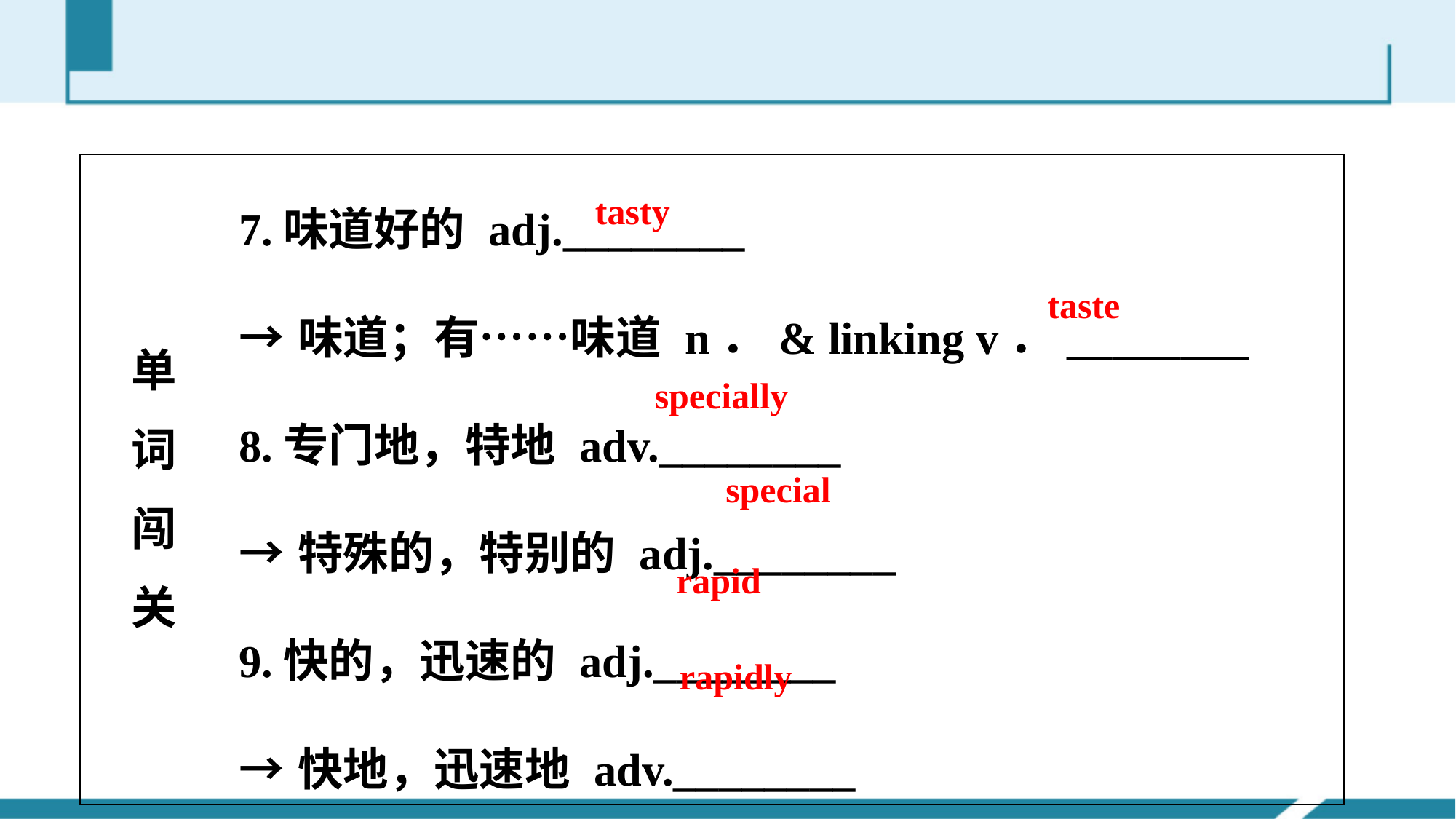

| 单 词 闯 关 | 7.味道好的 adj.\_\_\_\_\_\_\_\_ →味道；有……味道 n．& linking v．\_\_\_\_\_\_\_\_ 8.专门地，特地 adv.\_\_\_\_\_\_\_\_ →特殊的，特别的 adj.\_\_\_\_\_\_\_\_ 9.快的，迅速的 adj.\_\_\_\_\_\_\_\_ →快地，迅速地 adv.\_\_\_\_\_\_\_\_ |
| --- | --- |
tasty
taste

specially
special
rapid
rapidly